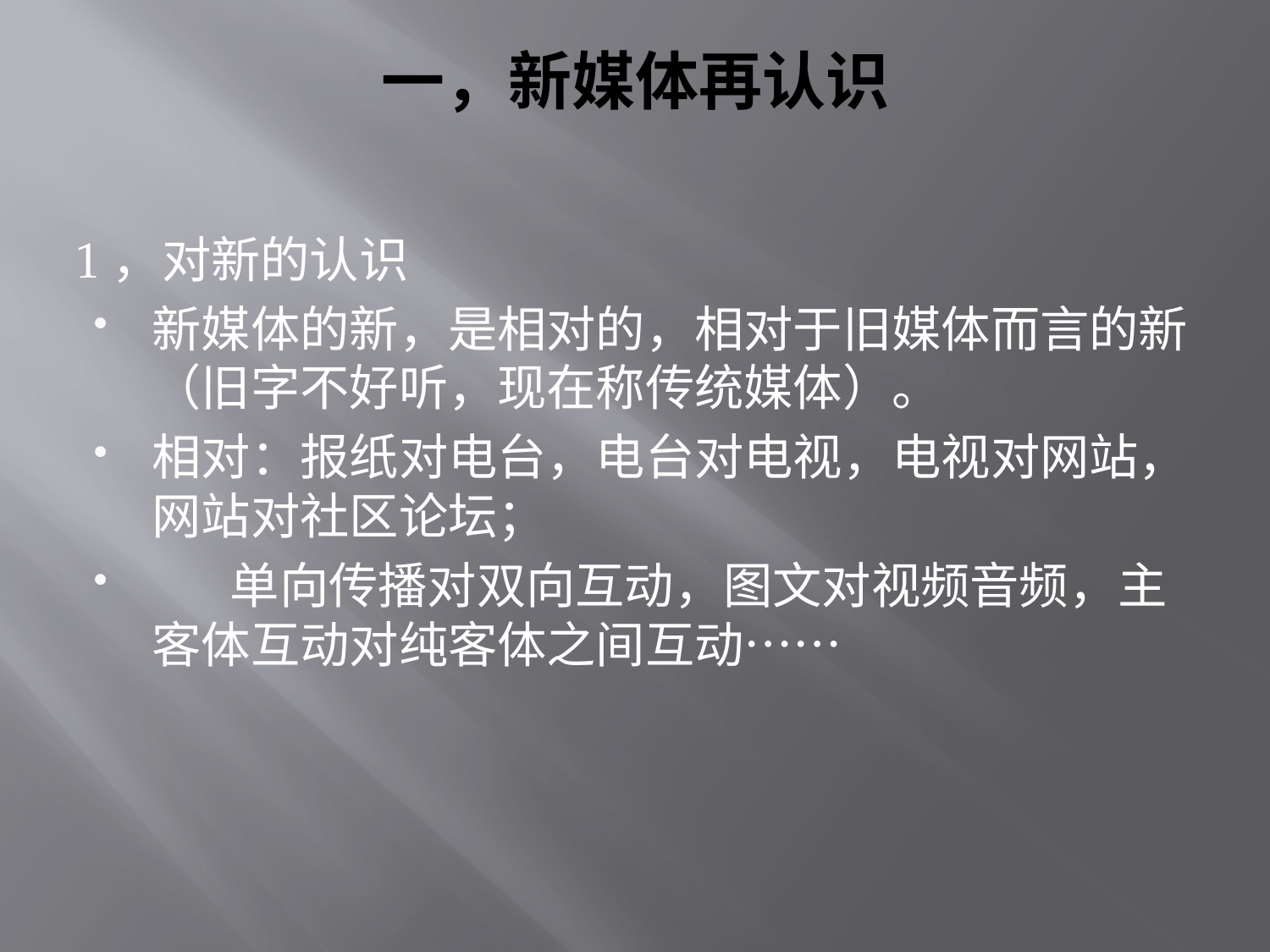

# 一，新媒体再认识
1，对新的认识
新媒体的新，是相对的，相对于旧媒体而言的新（旧字不好听，现在称传统媒体）。
相对：报纸对电台，电台对电视，电视对网站，网站对社区论坛；
      单向传播对双向互动，图文对视频音频，主客体互动对纯客体之间互动……